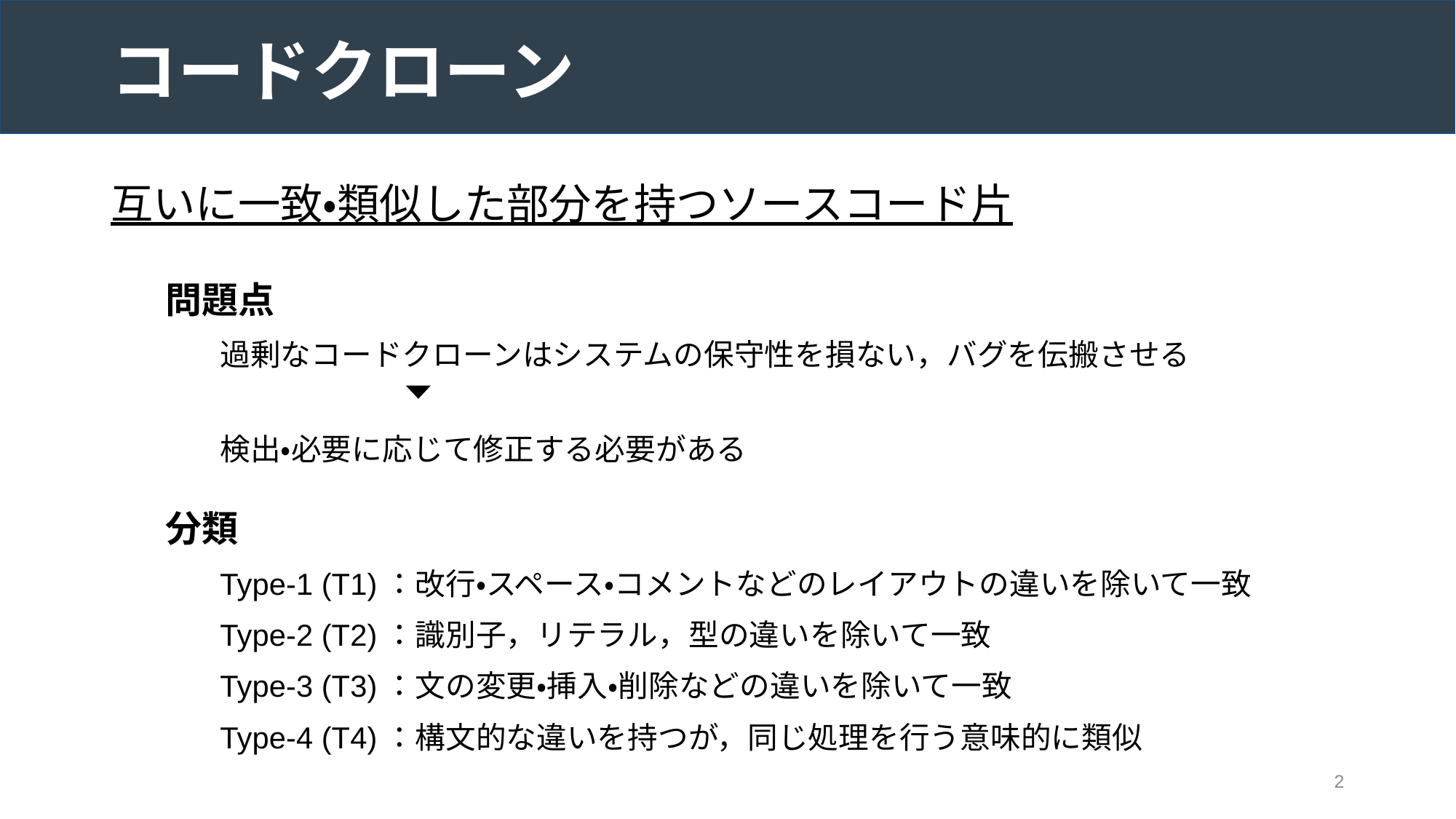

# コードクローン
互いに一致・類似した部分を持つソースコード片

問題点
過剰なコードクローンはシステムの保守性を損ない，バグを伝搬させる
検出・必要に応じて修正する必要がある

分類
Type-1 (T1)：改行・スペース・コメントなどのレイアウトの違いを除いて一致
Type-2 (T2)：識別子，リテラル，型の違いを除いて一致
Type-3 (T3)：文の変更・挿入・削除などの違いを除いて一致
Type-4 (T4)：構文的な違いを持つが，同じ処理を行う意味的に類似

2